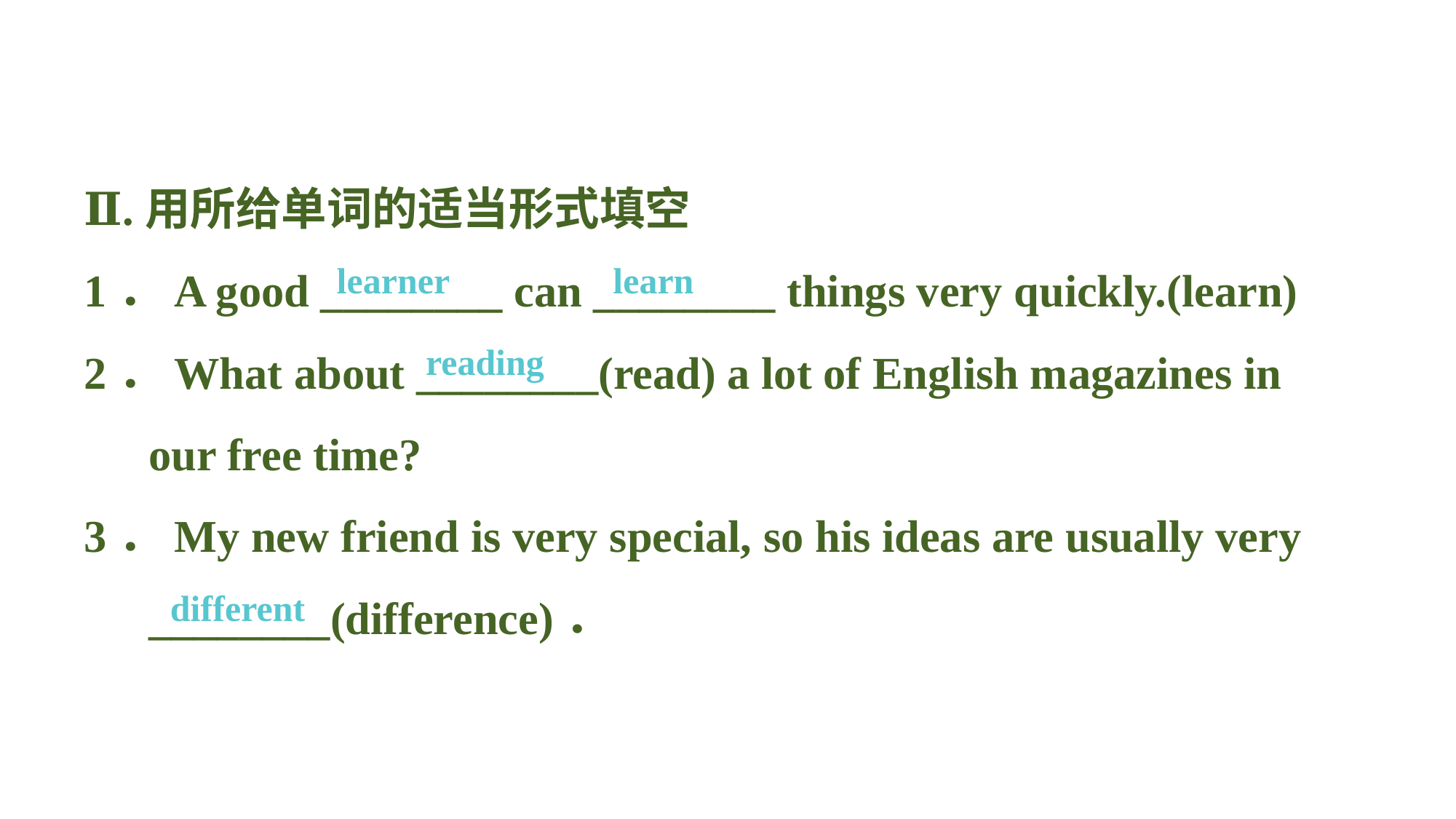

Ⅱ.用所给单词的适当形式填空
1．A good ________ can ________ things very quickly.(learn)
2．What about ________(read) a lot of English magazines in our free time?
3．My new friend is very special, so his ideas are usually very ________(difference)．
learner                  learn
reading
different